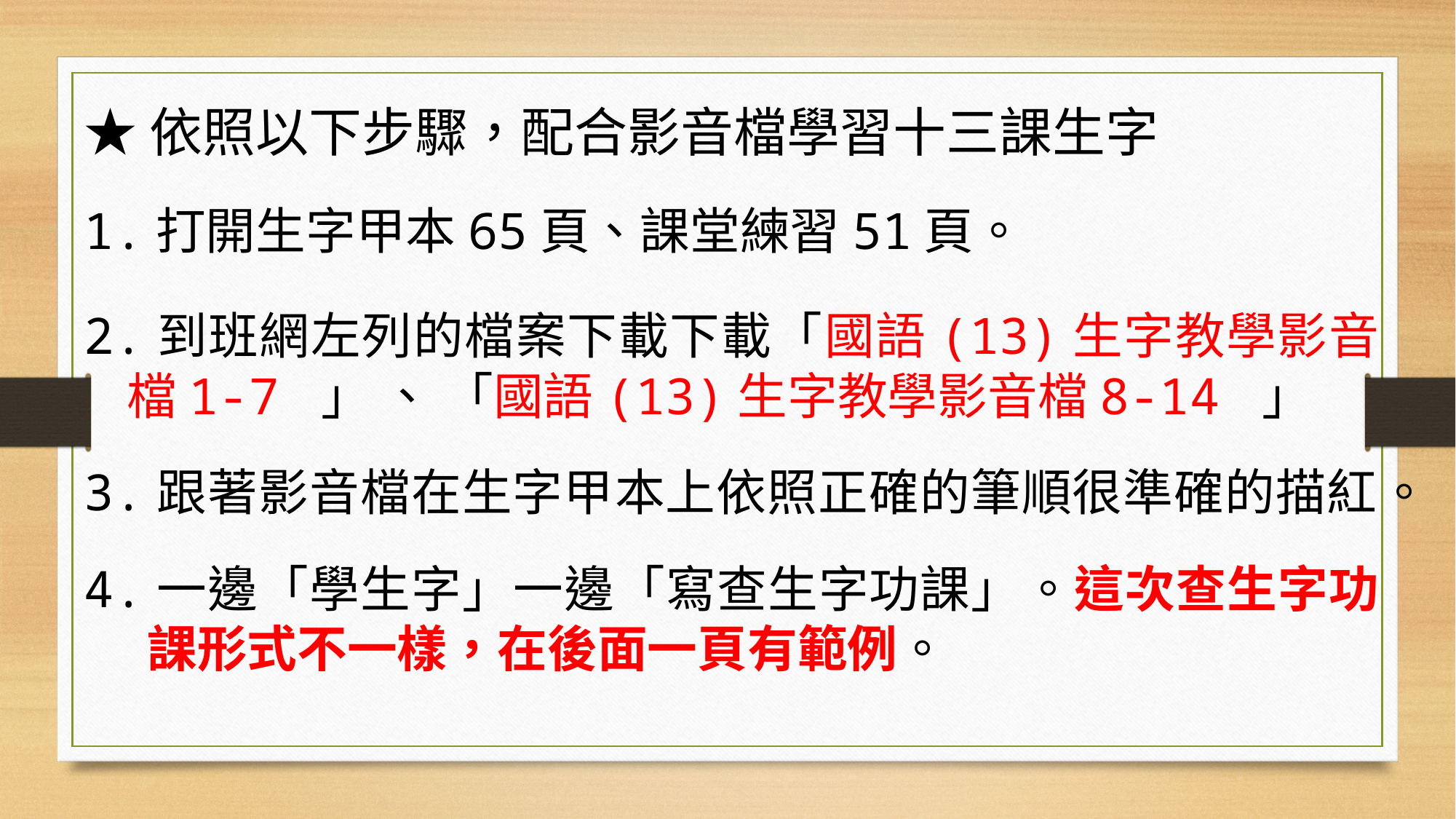

★依照以下步驟，配合影音檔學習十三課生字
1.打開生字甲本65頁、課堂練習51頁。
2.到班網左列的檔案下載下載「國語(13)生字教學影音檔1-7 」 、 「國語(13)生字教學影音檔8-14 」
3.跟著影音檔在生字甲本上依照正確的筆順很準確的描紅。
4.一邊「學生字」一邊「寫查生字功課」。這次查生字功課形式不一樣，在後面一頁有範例。